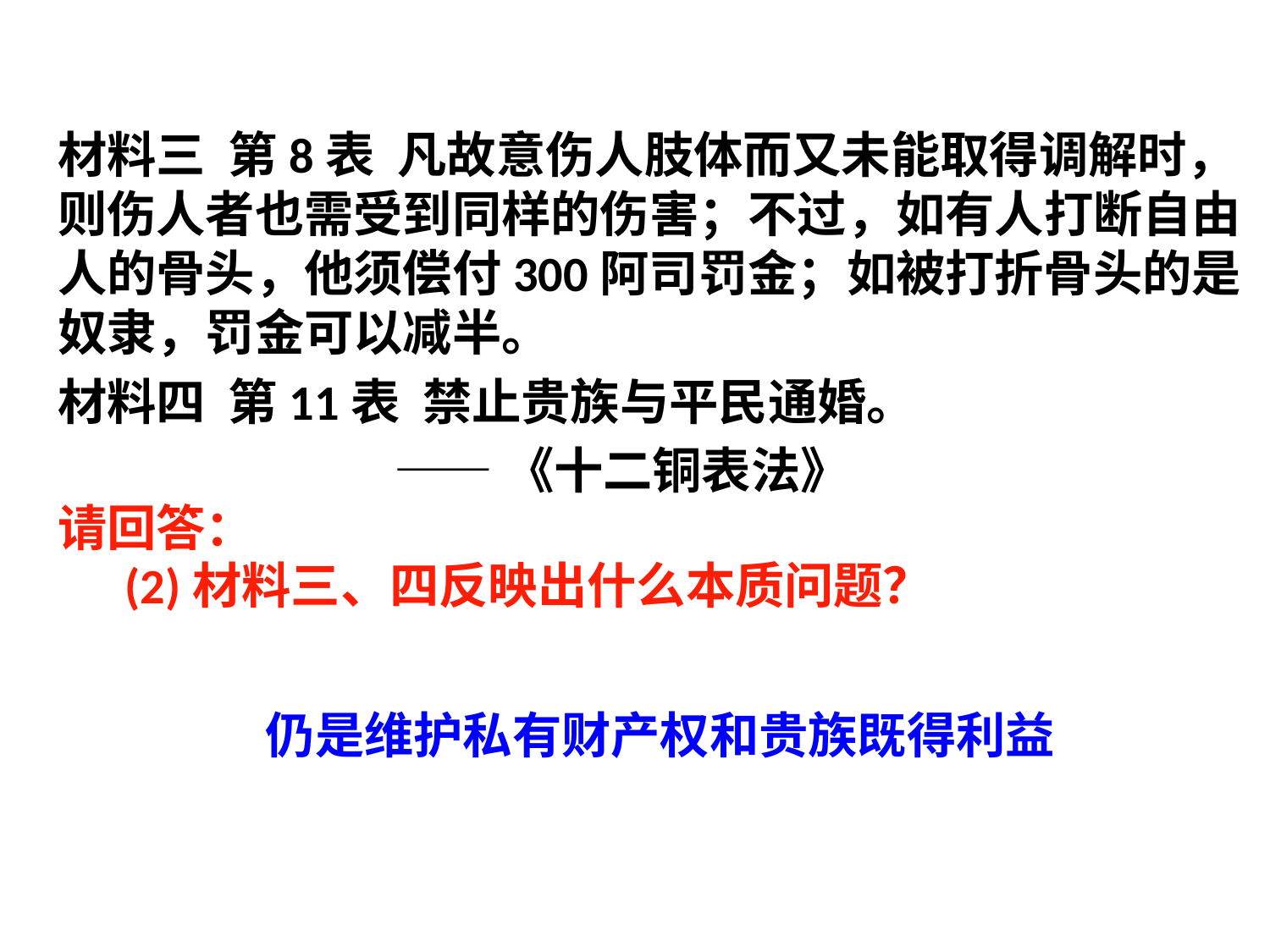

材料三  第8表  凡故意伤人肢体而又未能取得调解时，则伤人者也需受到同样的伤害；不过，如有人打断自由人的骨头，他须偿付300阿司罚金；如被打折骨头的是奴隶，罚金可以减半。
材料四  第11表  禁止贵族与平民通婚。
                              ——《十二铜表法》
请回答：
      (2)材料三、四反映出什么本质问题？

仍是维护私有财产权和贵族既得利益